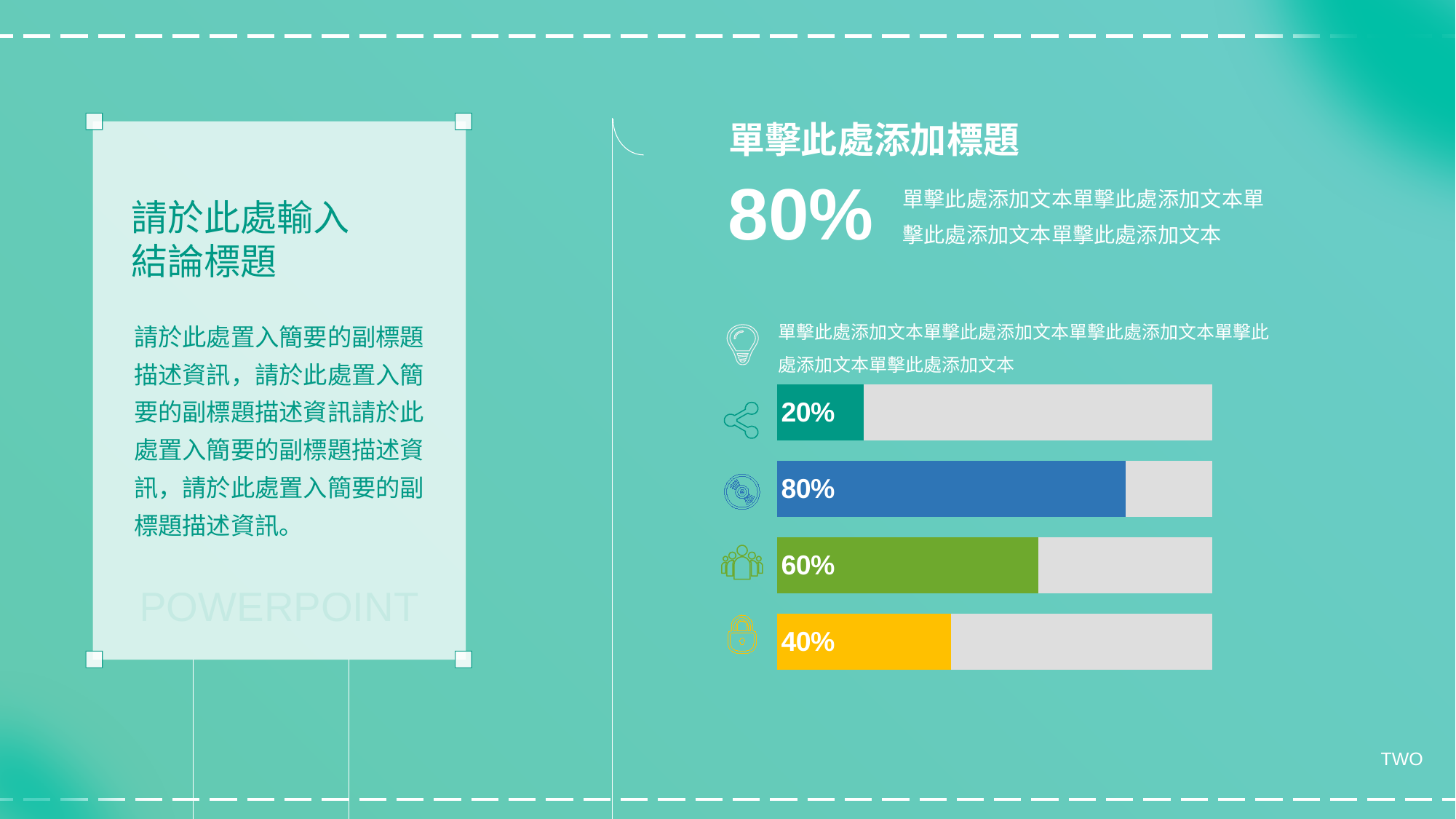

請於此處置入簡要的副標題描述資訊

單擊此處添加標題
80%
單擊此處添加文本單擊此處添加文本單擊此處添加文本單擊此處添加文本
單擊此處添加文本單擊此處添加文本單擊此處添加文本單擊此處添加文本單擊此處添加文本

### Chart

| Category | 系列 1 | 系列 2 |
|---|---|---|
| 类别 1 | 1.0 | 0.4 |
| 类别 2 | 1.0 | 0.6 |
| 类别 3 | 1.0 | 0.8 |
| 类别 4 | 1.0 | 0.2 |

請於此處輸入
結論標題
請於此處置入簡要的副標題描述資訊，請於此處置入簡要的副標題描述資訊請於此處置入簡要的副標題描述資訊，請於此處置入簡要的副標題描述資訊。

POWERPOINT

TWO